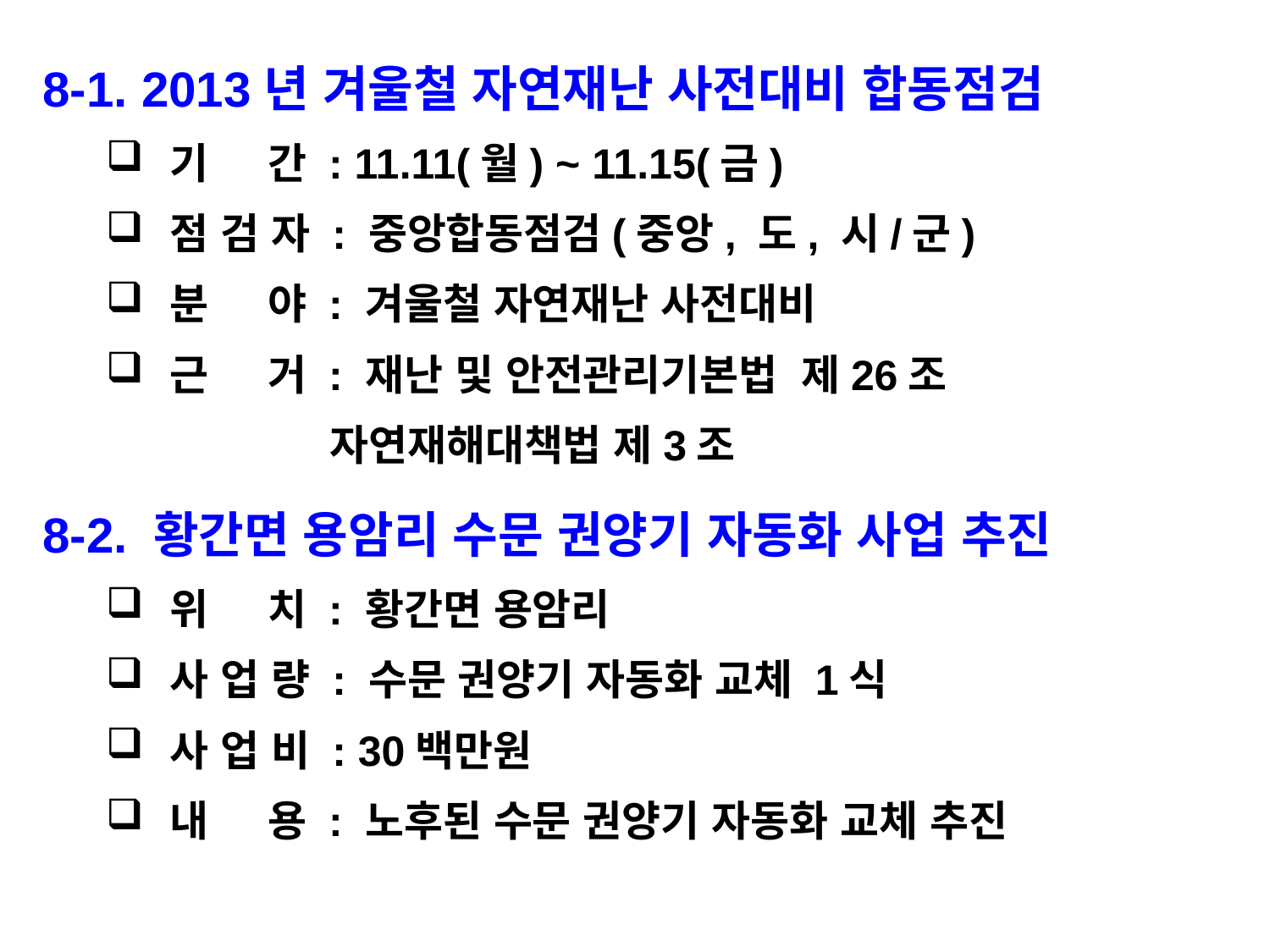

8-1. 2013년 겨울철 자연재난 사전대비 합동점검
기     간 : 11.11(월) ~ 11.15(금)
점 검 자 : 중앙합동점검(중앙, 도, 시/군)
분     야 : 겨울철 자연재난 사전대비
근     거 : 재난 및 안전관리기본법  제26조
                  자연재해대책법 제3조

8-2. 황간면 용암리 수문 권양기 자동화 사업 추진
위     치 : 황간면 용암리
사 업 량 : 수문 권양기 자동화 교체 1식
사 업 비 : 30백만원
내     용 : 노후된 수문 권양기 자동화 교체 추진